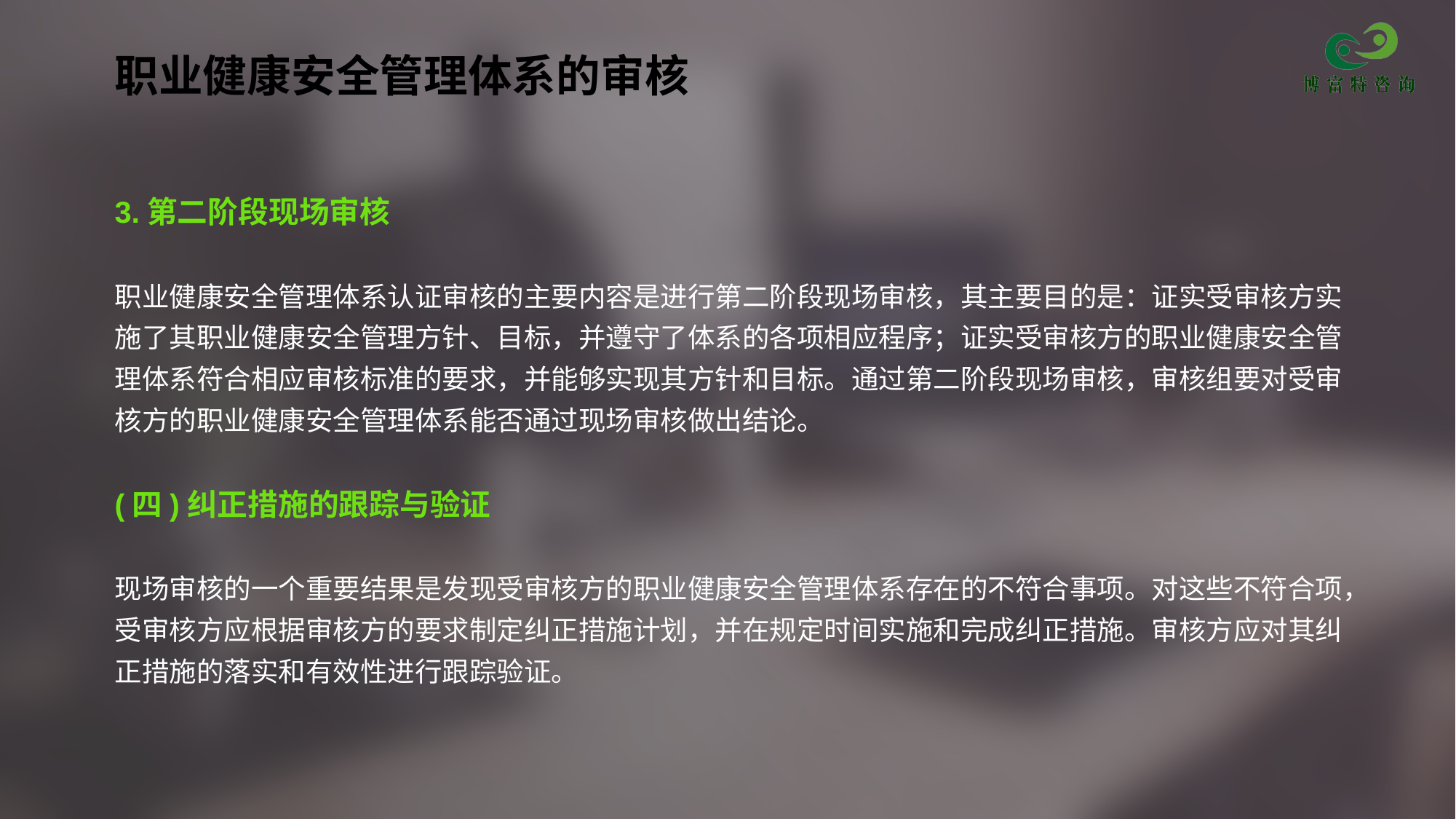

# 职业健康安全管理体系的审核
3.第二阶段现场审核

职业健康安全管理体系认证审核的主要内容是进行第二阶段现场审核，其主要目的是：证实受审核方实
施了其职业健康安全管理方针、目标，并遵守了体系的各项相应程序；证实受审核方的职业健康安全管
理体系符合相应审核标准的要求，并能够实现其方针和目标。通过第二阶段现场审核，审核组要对受审
核方的职业健康安全管理体系能否通过现场审核做出结论。

(四)纠正措施的跟踪与验证

现场审核的一个重要结果是发现受审核方的职业健康安全管理体系存在的不符合事项。对这些不符合项，
受审核方应根据审核方的要求制定纠正措施计划，并在规定时间实施和完成纠正措施。审核方应对其纠
正措施的落实和有效性进行跟踪验证。